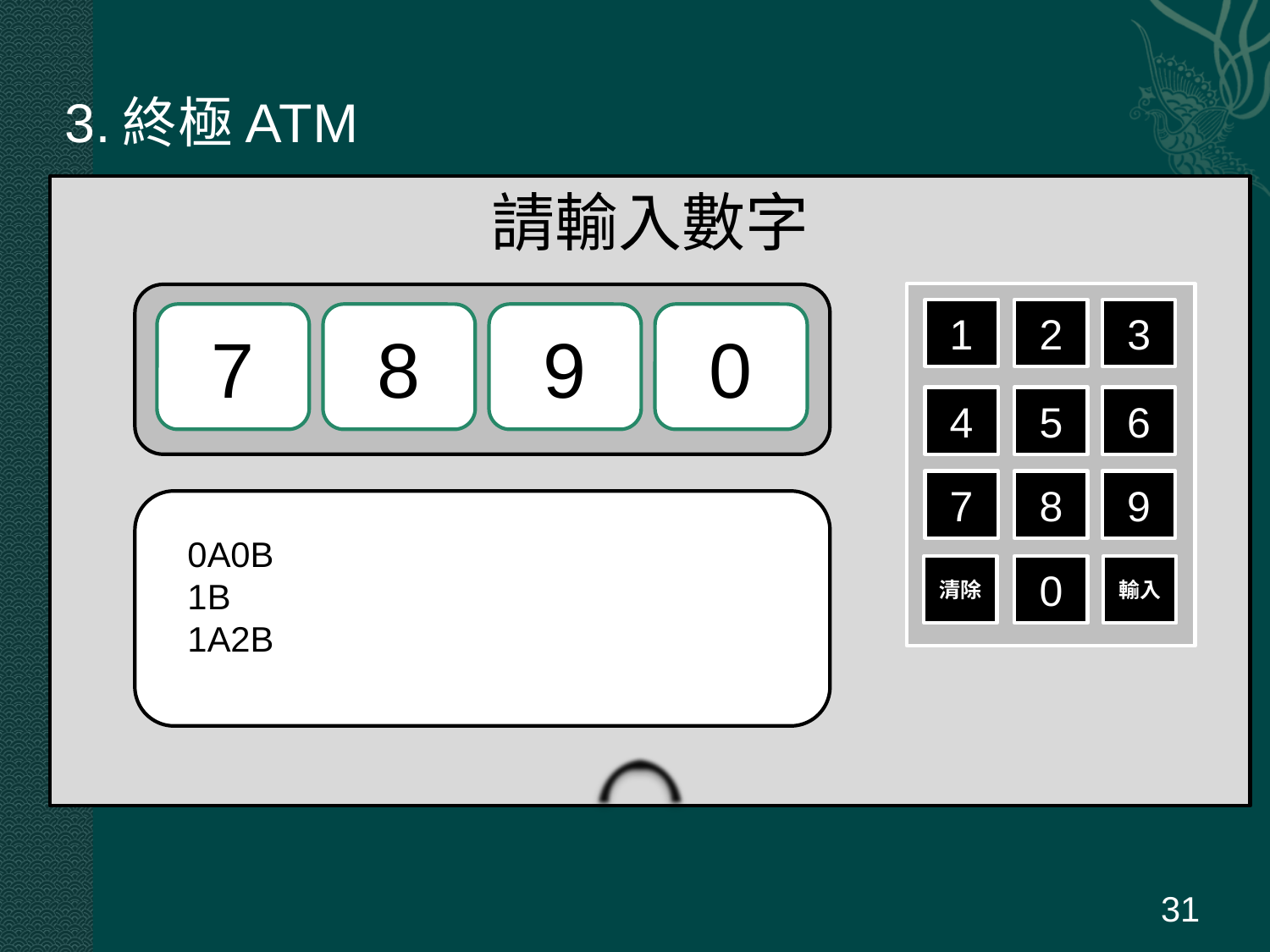

# 3.終極ATM

請輸入數字

1
2
3
7
8
9
0
4
5
6
7
8
9

0A0B
1B
1A2B
清除
0
輸入

31